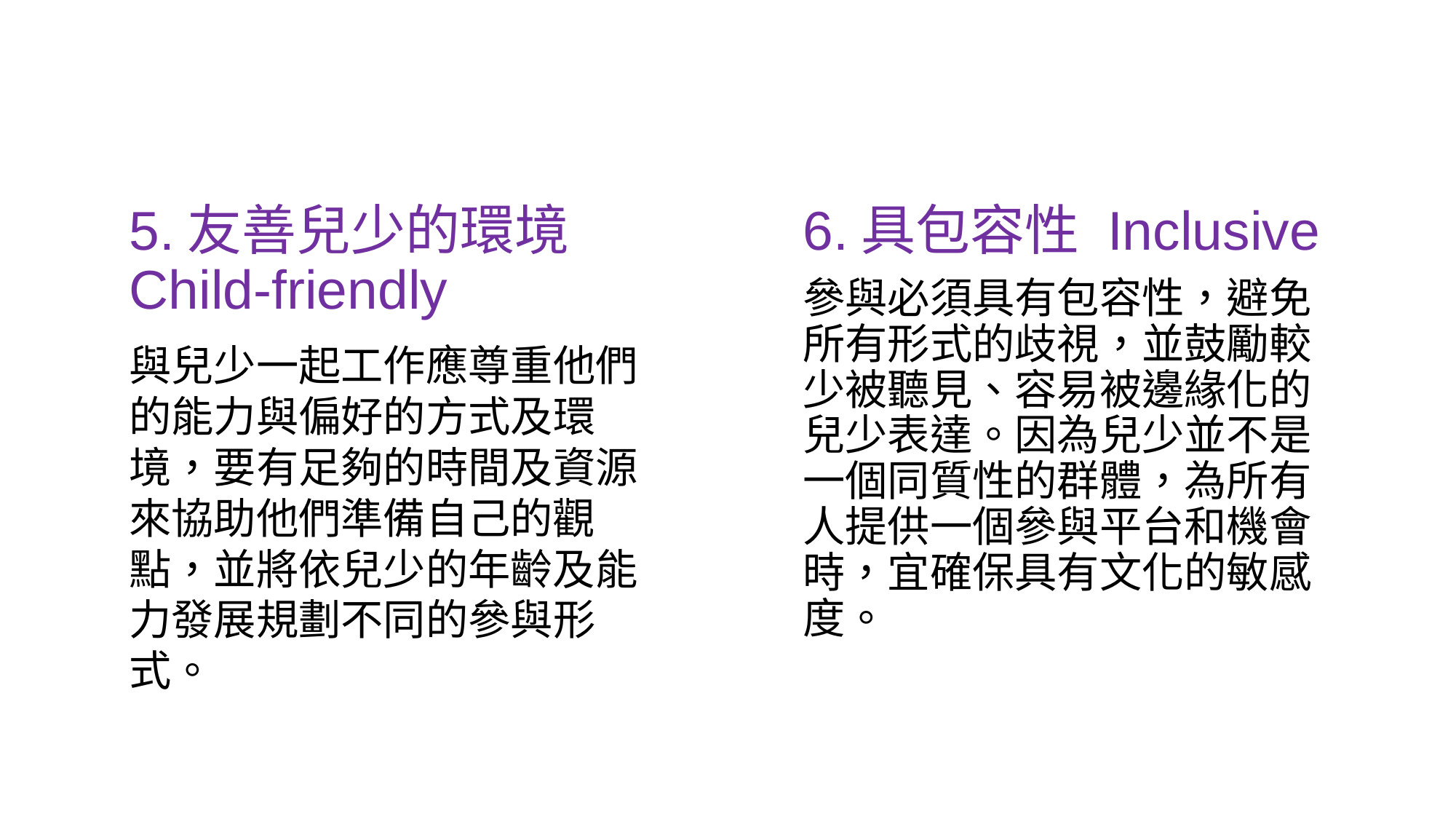

6.具包容性 Inclusive
參與必須具有包容性，避免所有形式的歧視，並鼓勵較少被聽見、容易被邊緣化的兒少表達。因為兒少並不是一個同質性的群體，為所有人提供一個參與平台和機會時，宜確保具有文化的敏感度。

5.友善兒少的環境 Child-friendly
與兒少一起工作應尊重他們的能力與偏好的方式及環境，要有足夠的時間及資源來協助他們準備自己的觀點，並將依兒少的年齡及能力發展規劃不同的參與形式。